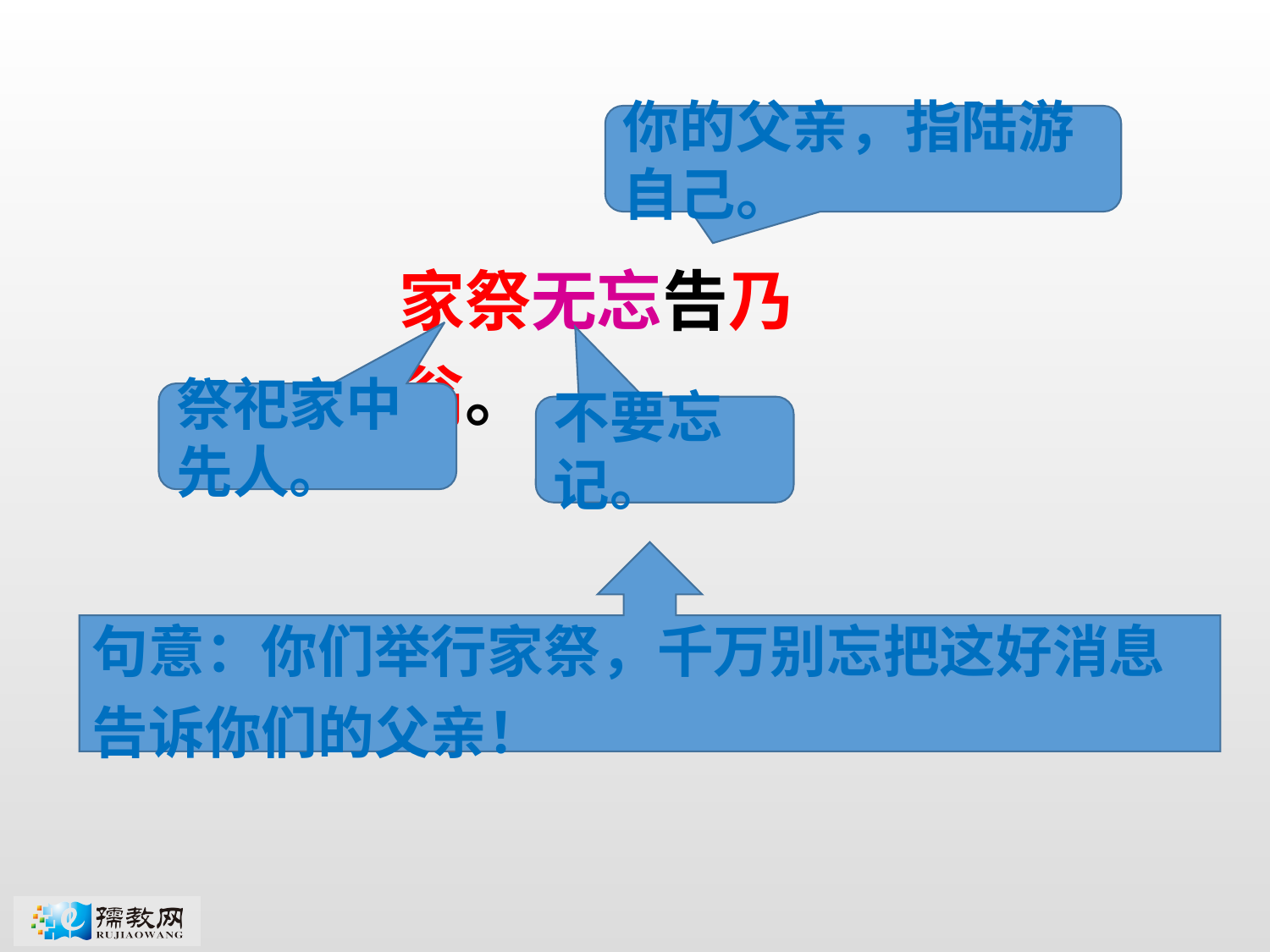

你的父亲，指陆游自己。
家祭无忘告乃翁。
祭祀家中先人。
不要忘记。
句意：你们举行家祭，千万别忘把这好消息告诉你们的父亲！